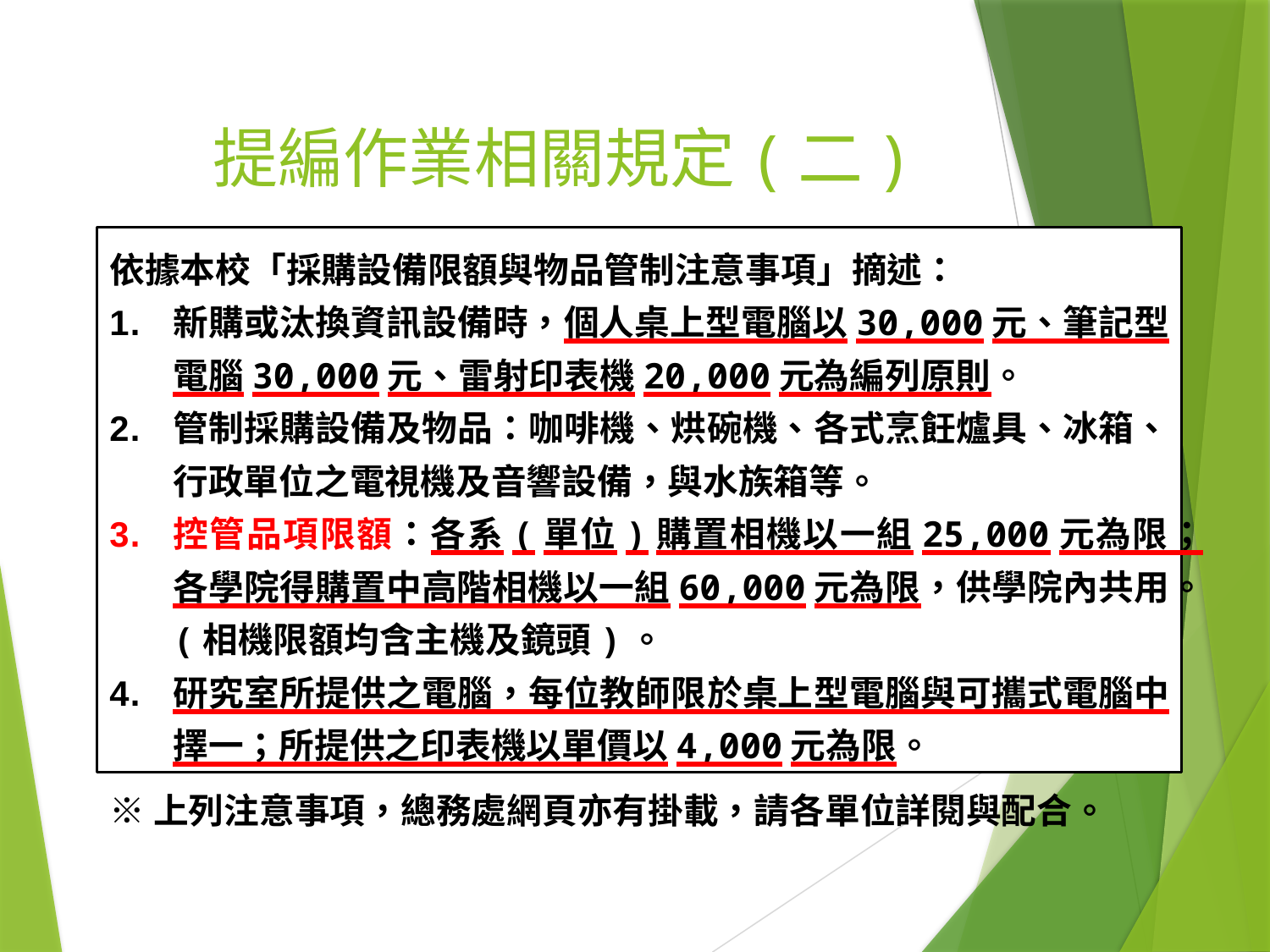

# 提編作業相關規定(二)
依據本校「採購設備限額與物品管制注意事項」摘述：
新購或汰換資訊設備時，個人桌上型電腦以30,000元、筆記型電腦30,000元、雷射印表機20,000元為編列原則。
管制採購設備及物品：咖啡機、烘碗機、各式烹飪爐具、冰箱、行政單位之電視機及音響設備，與水族箱等。
控管品項限額：各系(單位)購置相機以一組25,000元為限；各學院得購置中高階相機以一組60,000元為限，供學院內共用。(相機限額均含主機及鏡頭)。
研究室所提供之電腦，每位教師限於桌上型電腦與可攜式電腦中擇一；所提供之印表機以單價以4,000元為限。
※上列注意事項，總務處網頁亦有掛載，請各單位詳閱與配合。